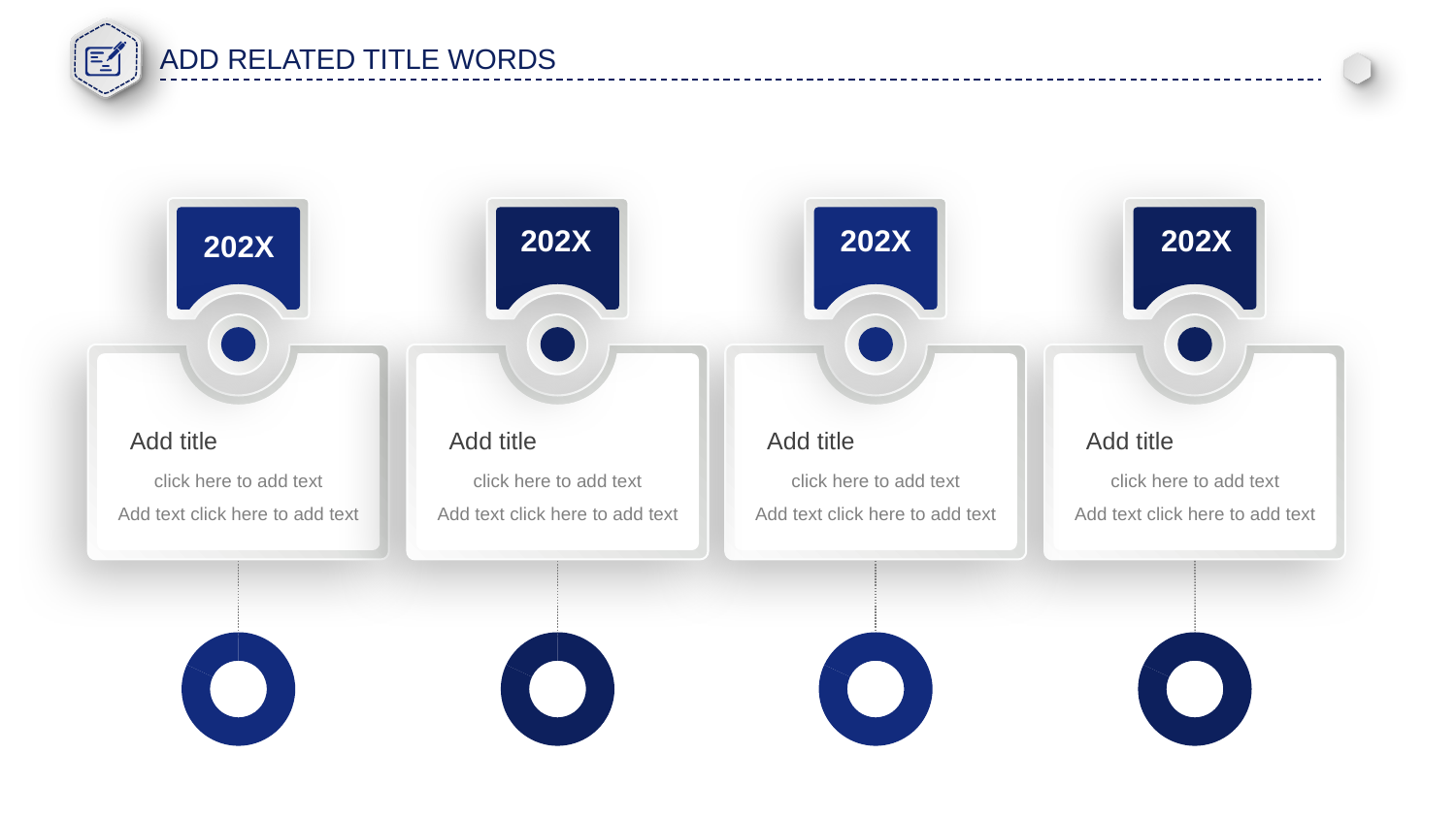

202X

Add title
click here to add text
Add text click here to add text

### Chart

| Category | 销售额 |
|---|---|
| 第一季度 | 82.0 |
| 第二季度 | 18.0 |

202X
202X
202X

Add title
click here to add text
Add text click here to add text

### Chart

| Category | 销售额 |
|---|---|
| 第一季度 | 82.0 |
| 第二季度 | 18.0 |

Add title
click here to add text
Add text click here to add text

### Chart

| Category | 销售额 |
|---|---|
| 第一季度 | 82.0 |
| 第二季度 | 18.0 |

Add title
click here to add text
Add text click here to add text

### Chart

| Category | 销售额 |
|---|---|
| 第一季度 | 82.0 |
| 第二季度 | 18.0 |